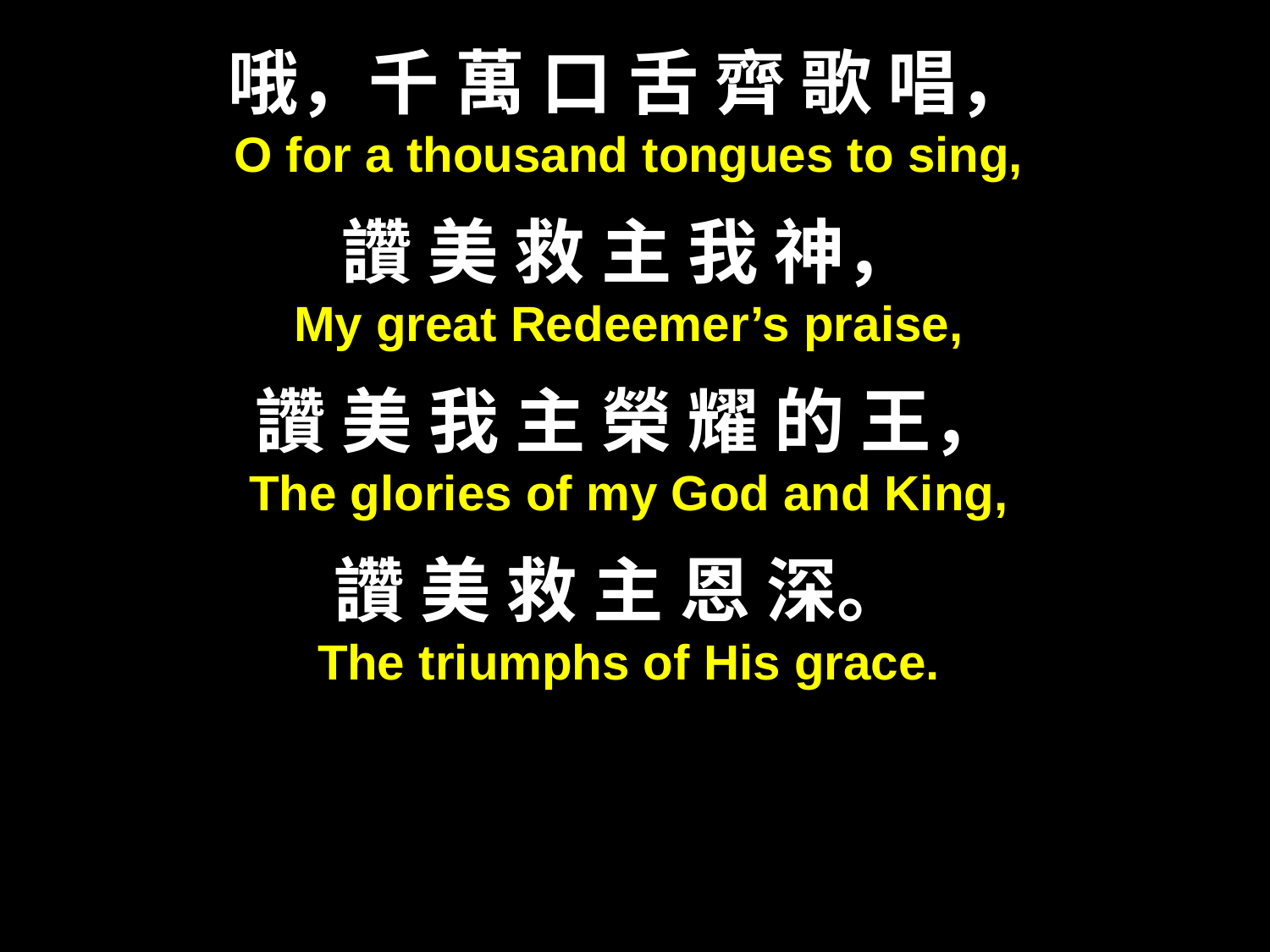

哦，千 萬 口 舌 齊 歌 唱，
O for a thousand tongues to sing,

讚 美 救 主 我 神，
My great Redeemer’s praise,

讚 美 我 主 榮 耀 的 王，
The glories of my God and King,

讚 美 救 主 恩 深。
The triumphs of His grace.